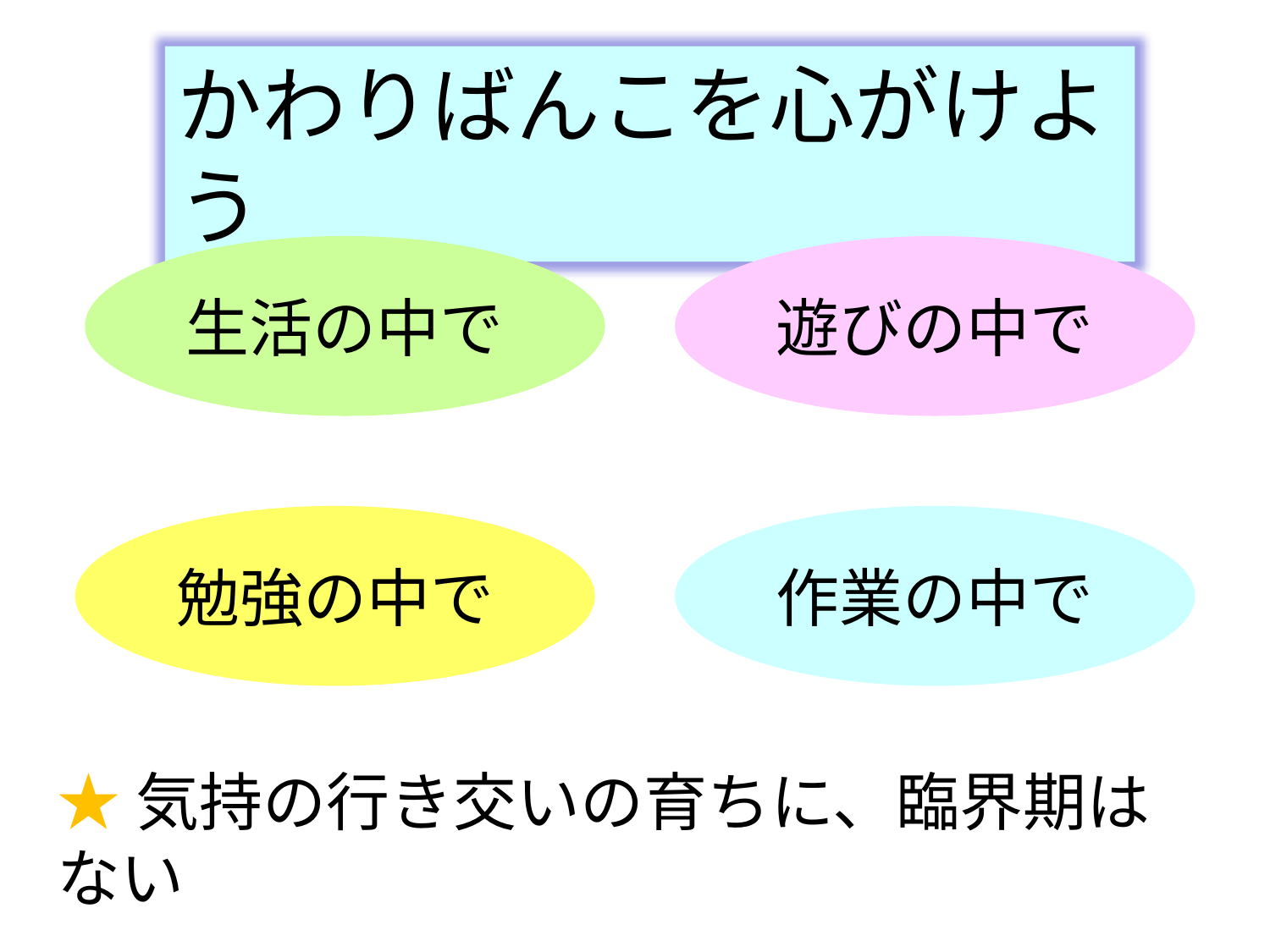

かわりばんこを心がけよう
生活の中で
遊びの中で
勉強の中で
作業の中で
★気持の行き交いの育ちに、臨界期はない